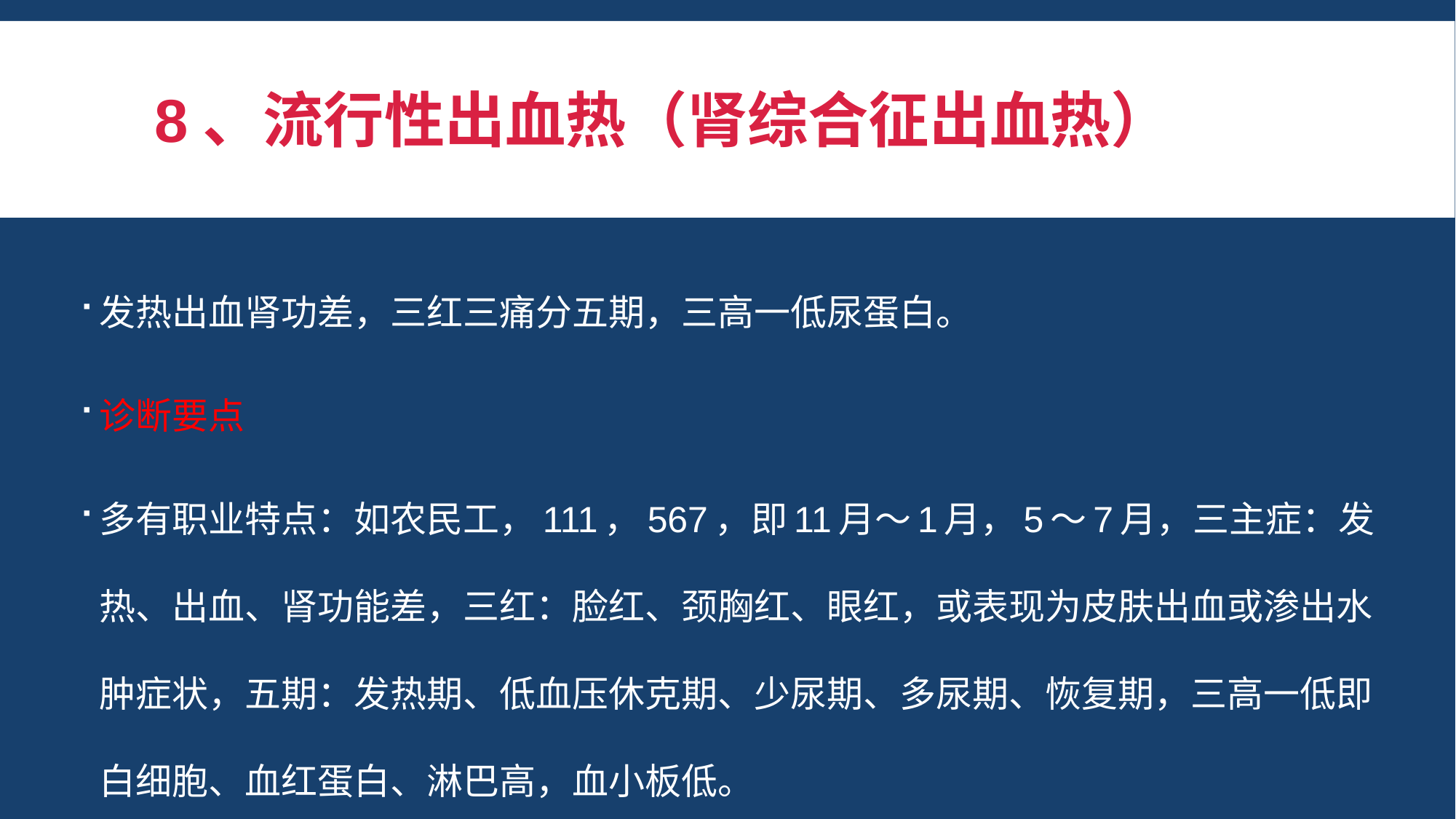

# 8、流行性出血热（肾综合征出血热）
发热出血肾功差，三红三痛分五期，三高一低尿蛋白。
诊断要点
多有职业特点：如农民工，111，567，即11月～1月，5～7月，三主症：发热、出血、肾功能差，三红：脸红、颈胸红、眼红，或表现为皮肤出血或渗出水肿症状，五期：发热期、低血压休克期、少尿期、多尿期、恢复期，三高一低即白细胞、血红蛋白、淋巴高，血小板低。